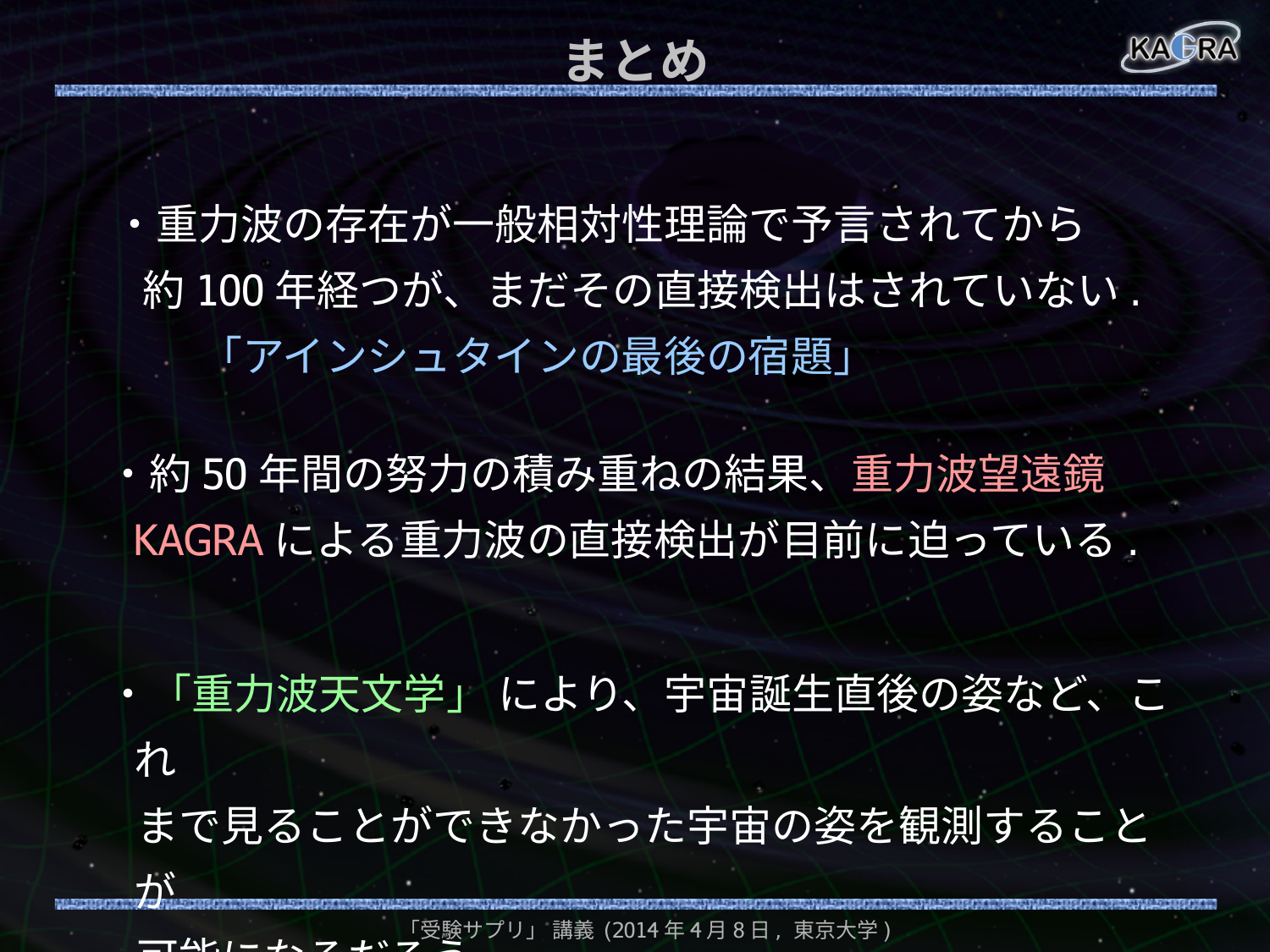

# まとめ
・重力波の存在が一般相対性理論で予言されてから
  約100年経つが、まだその直接検出はされていない.
        「アインシュタインの最後の宿題」
・約50年間の努力の積み重ねの結果、重力波望遠鏡
  KAGRAによる重力波の直接検出が目前に迫っている.
・「重力波天文学」 により、宇宙誕生直後の姿など、これ
  まで見ることができなかった宇宙の姿を観測することが
  可能になるだろう.
「受験サプリ」 講義 (2014年4月8日, 東京大学)